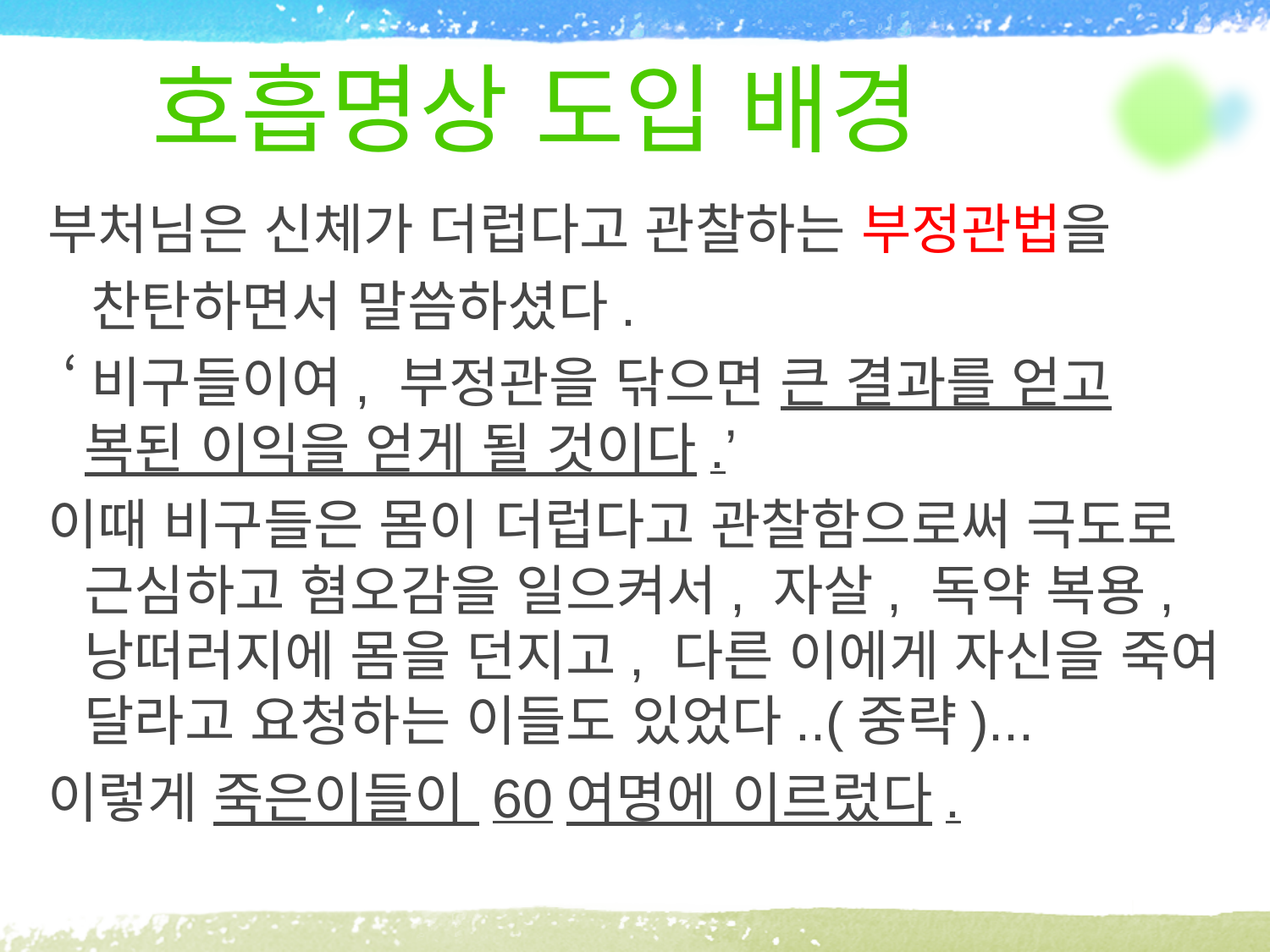

# 호흡명상 도입 배경
부처님은 신체가 더럽다고 관찰하는 부정관법을
  찬탄하면서 말씀하셨다.
 ‘비구들이여, 부정관을 닦으면 큰 결과를 얻고 복된 이익을 얻게 될 것이다.’
이때 비구들은 몸이 더럽다고 관찰함으로써 극도로 근심하고 혐오감을 일으켜서, 자살, 독약 복용, 낭떠러지에 몸을 던지고, 다른 이에게 자신을 죽여 달라고 요청하는 이들도 있었다..(중략)...
이렇게 죽은이들이 60여명에 이르렀다.